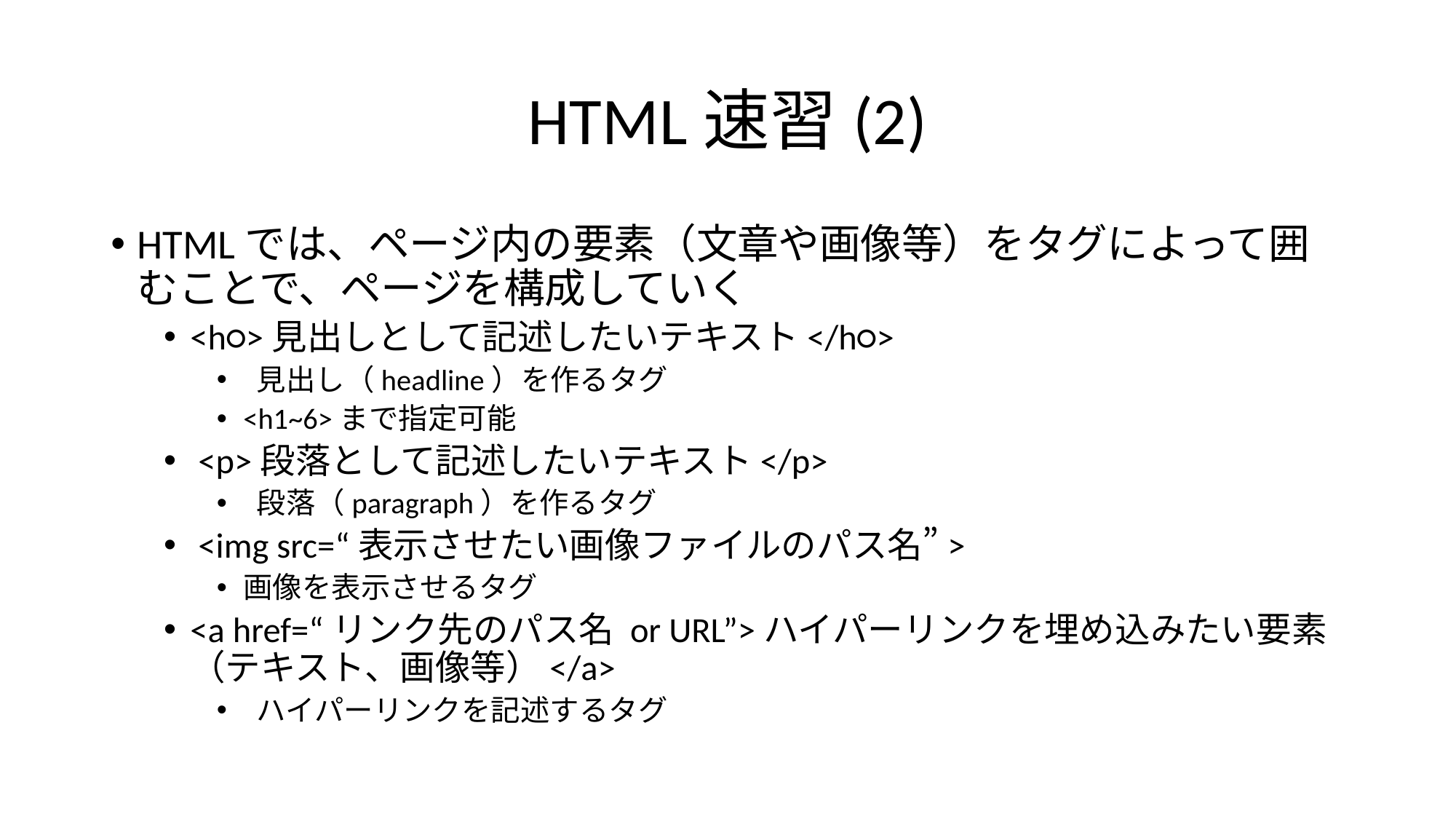

# HTML速習(2)
HTMLでは、ページ内の要素（文章や画像等）をタグによって囲むことで、ページを構成していく
<h○>見出しとして記述したいテキスト</h○>
 見出し（headline）を作るタグ
<h1~6>まで指定可能
 <p>段落として記述したいテキスト</p>
 段落（paragraph）を作るタグ
 <img src=“表示させたい画像ファイルのパス名”>
画像を表示させるタグ
<a href=“リンク先のパス名 or URL”>ハイパーリンクを埋め込みたい要素（テキスト、画像等）</a>
 ハイパーリンクを記述するタグ